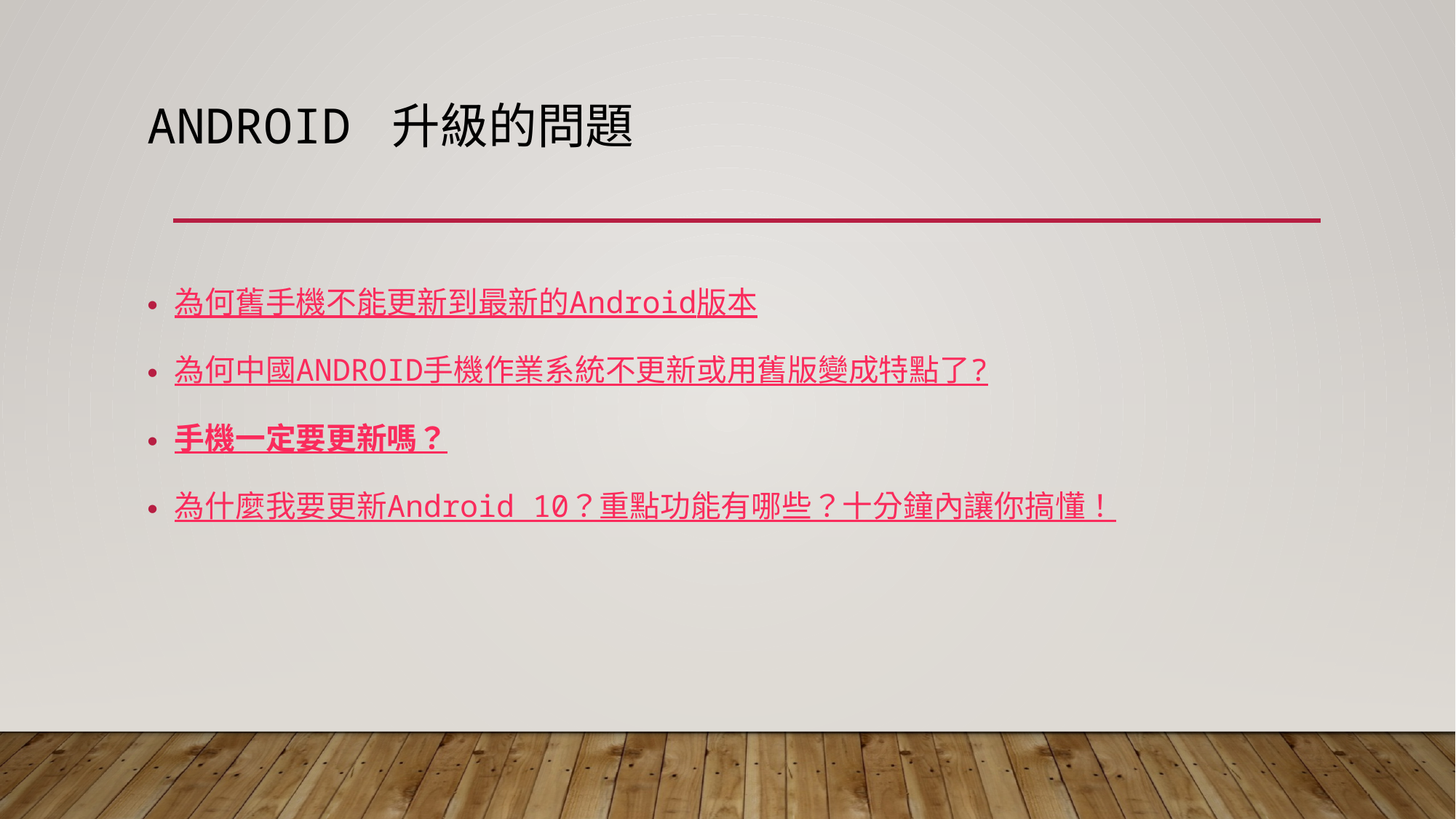

# AndROID 升級的問題
為何舊手機不能更新到最新的Android版本
為何中國ANDROID手機作業系統不更新或用舊版變成特點了?
手機一定要更新嗎？
為什麼我要更新Android 10？重點功能有哪些？十分鐘內讓你搞懂！